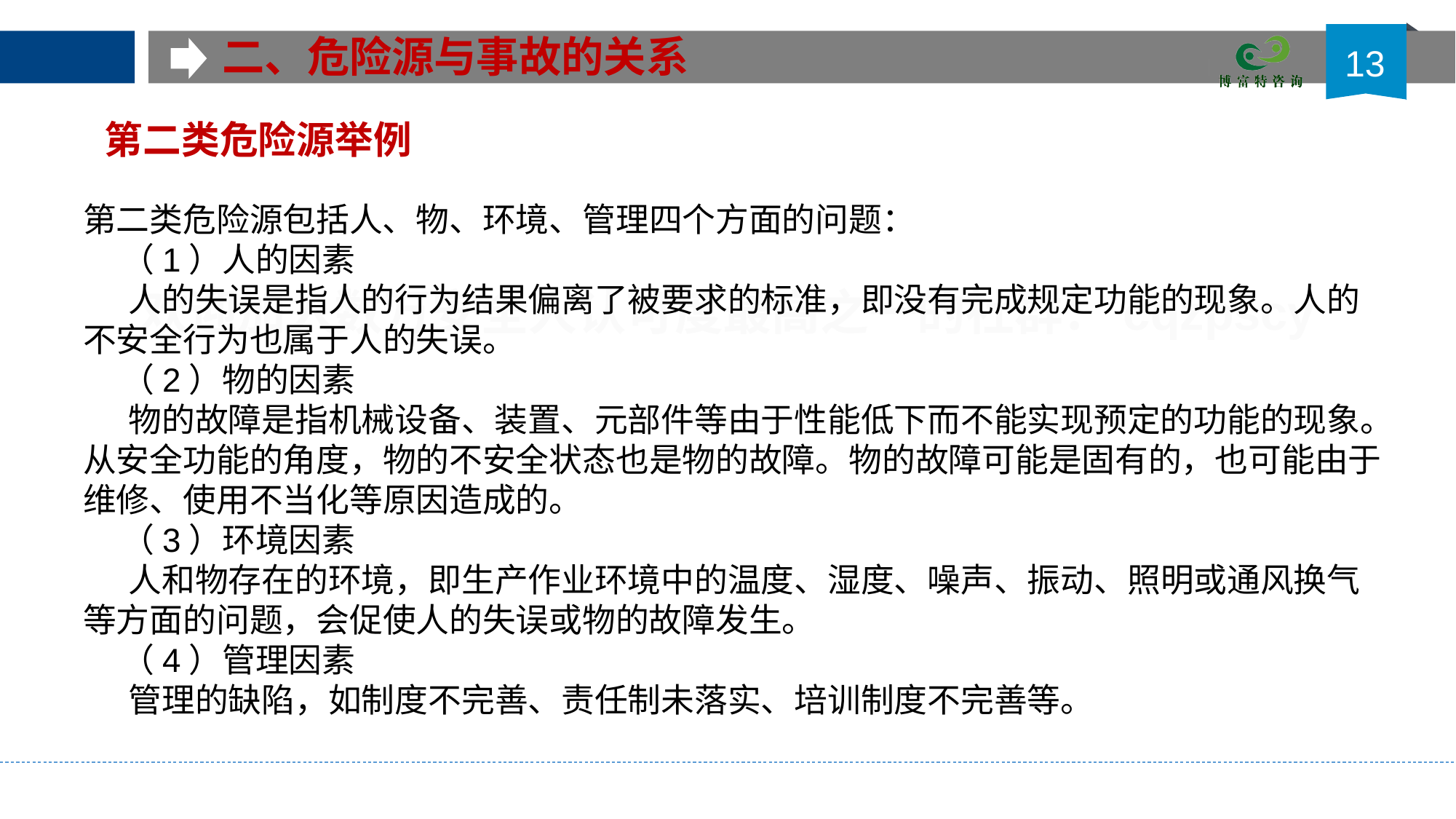

二、危险源与事故的关系
13
# 第二类危险源举例
第二类危险源包括人、物、环境、管理四个方面的问题：
    （1）人的因素
     人的失误是指人的行为结果偏离了被要求的标准，即没有完成规定功能的现象。人的不安全行为也属于人的失误。
    （2）物的因素
     物的故障是指机械设备、装置、元部件等由于性能低下而不能实现预定的功能的现象。从安全功能的角度，物的不安全状态也是物的故障。物的故障可能是固有的，也可能由于维修、使用不当化等原因造成的。
    （3）环境因素
     人和物存在的环境，即生产作业环境中的温度、湿度、噪声、振动、照明或通风换气等方面的问题，会促使人的失误或物的故障发生。
    （4）管理因素
     管理的缺陷，如制度不完善、责任制未落实、培训制度不完善等。